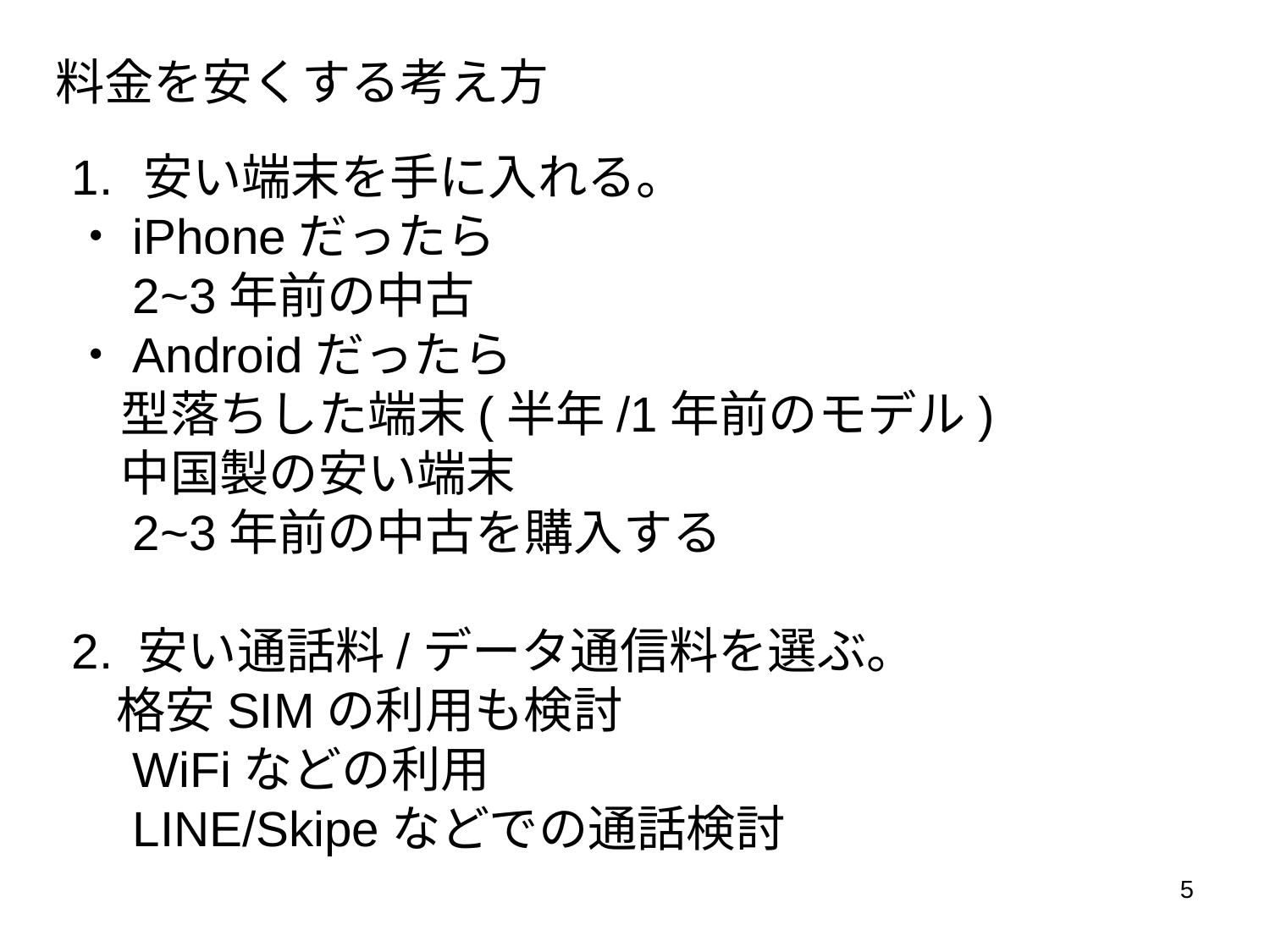

# 料金を安くする考え方
安い端末を手に入れる。
・iPhoneだったら
　2~3年前の中古
・Androidだったら
　型落ちした端末(半年/1年前のモデル)
　中国製の安い端末
　2~3年前の中古を購入する

2. 安い通話料/データ通信料を選ぶ。
   格安SIMの利用も検討
　WiFiなどの利用
　LINE/Skipeなどでの通話検討
5